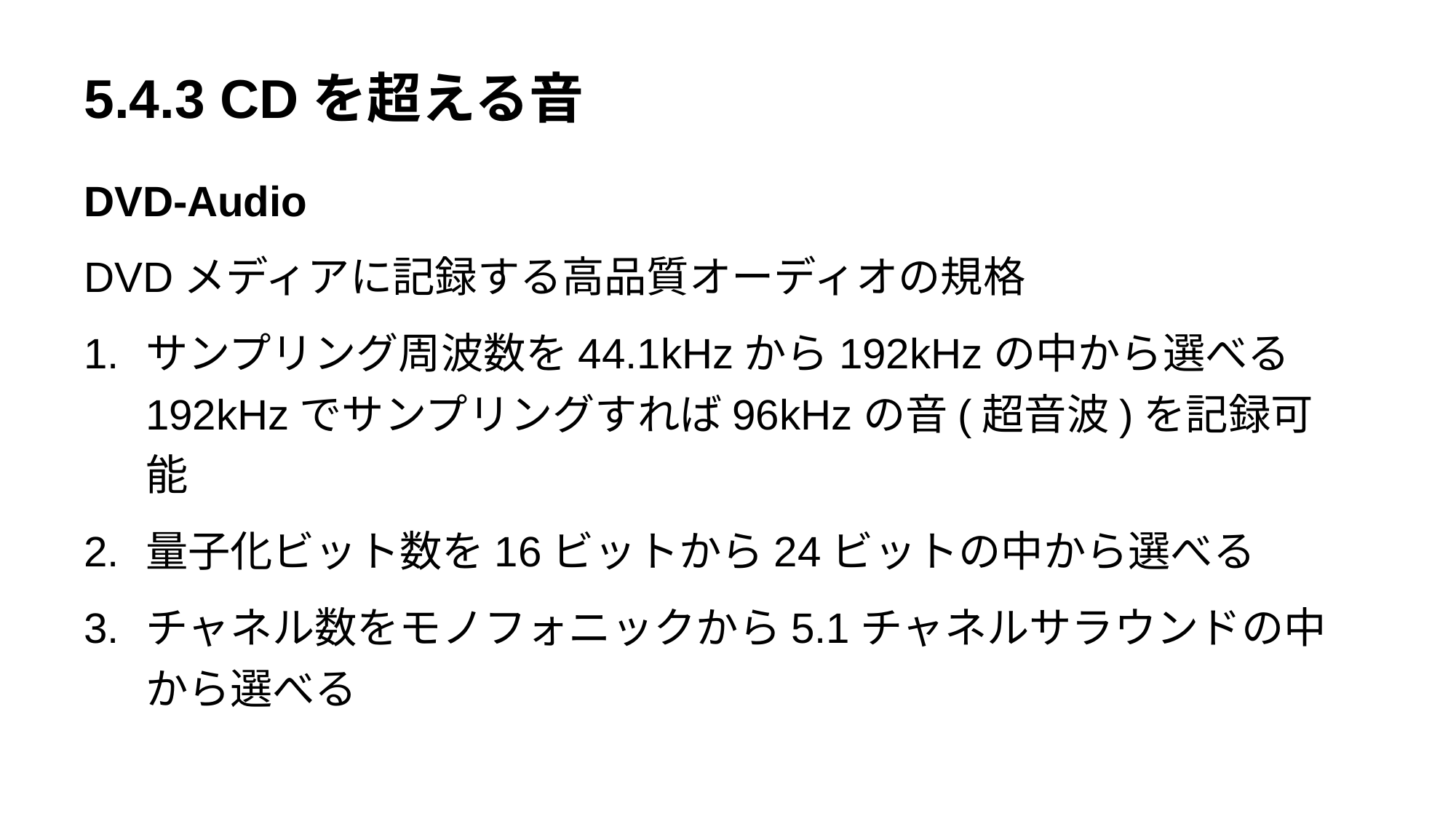

# 5.4.3 CDを超える音
DVD-Audio
DVDメディアに記録する高品質オーディオの規格
サンプリング周波数を44.1kHzから192kHzの中から選べる
192kHzでサンプリングすれば96kHzの音(超音波)を記録可能
量子化ビット数を16ビットから24ビットの中から選べる
チャネル数をモノフォニックから5.1チャネルサラウンドの中から選べる